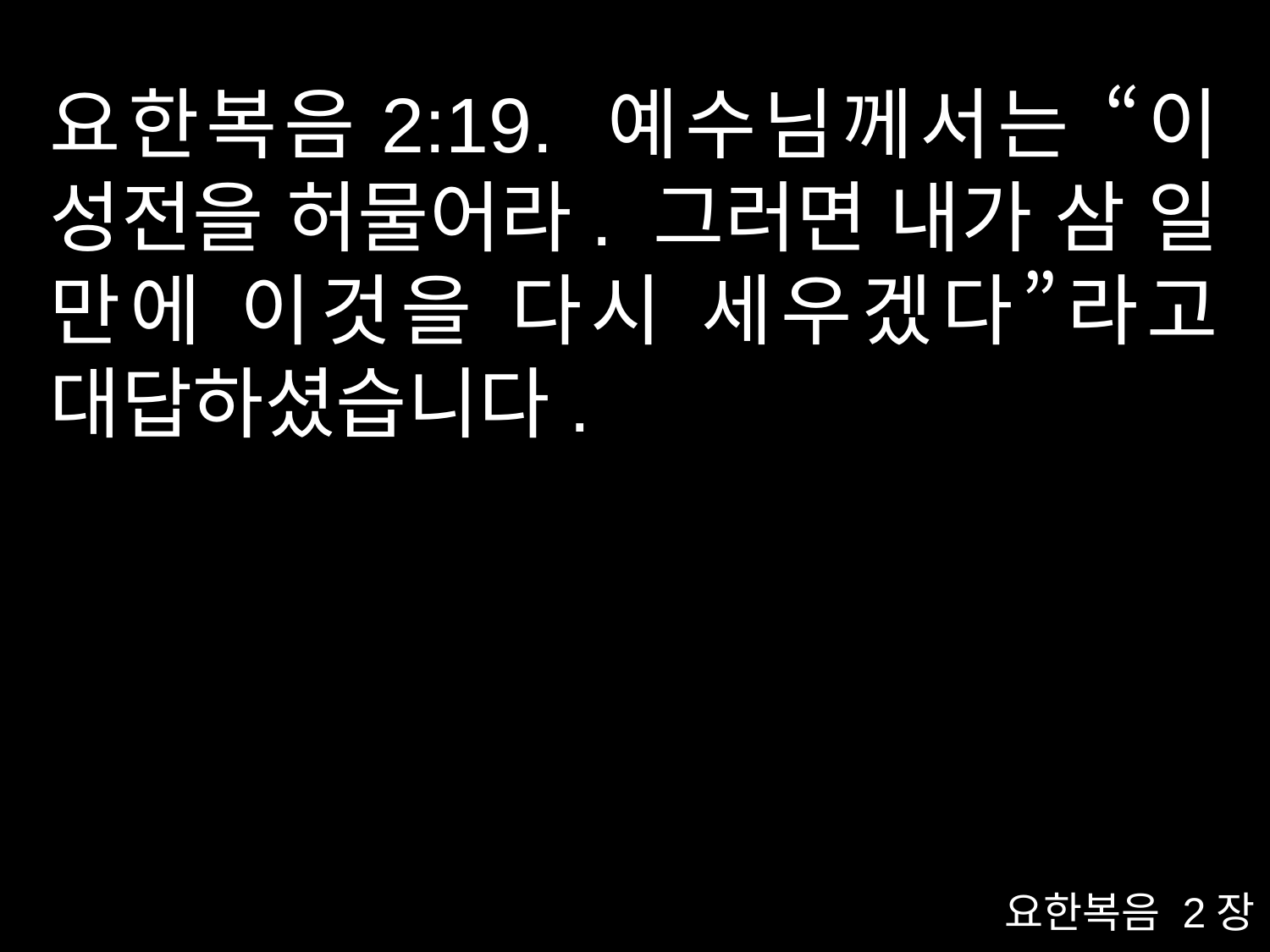

# 요한복음2:19. 예수님께서는 “이 성전을 허물어라. 그러면 내가 삼 일 만에 이것을 다시 세우겠다”라고 대답하셨습니다.
요한복음 2장